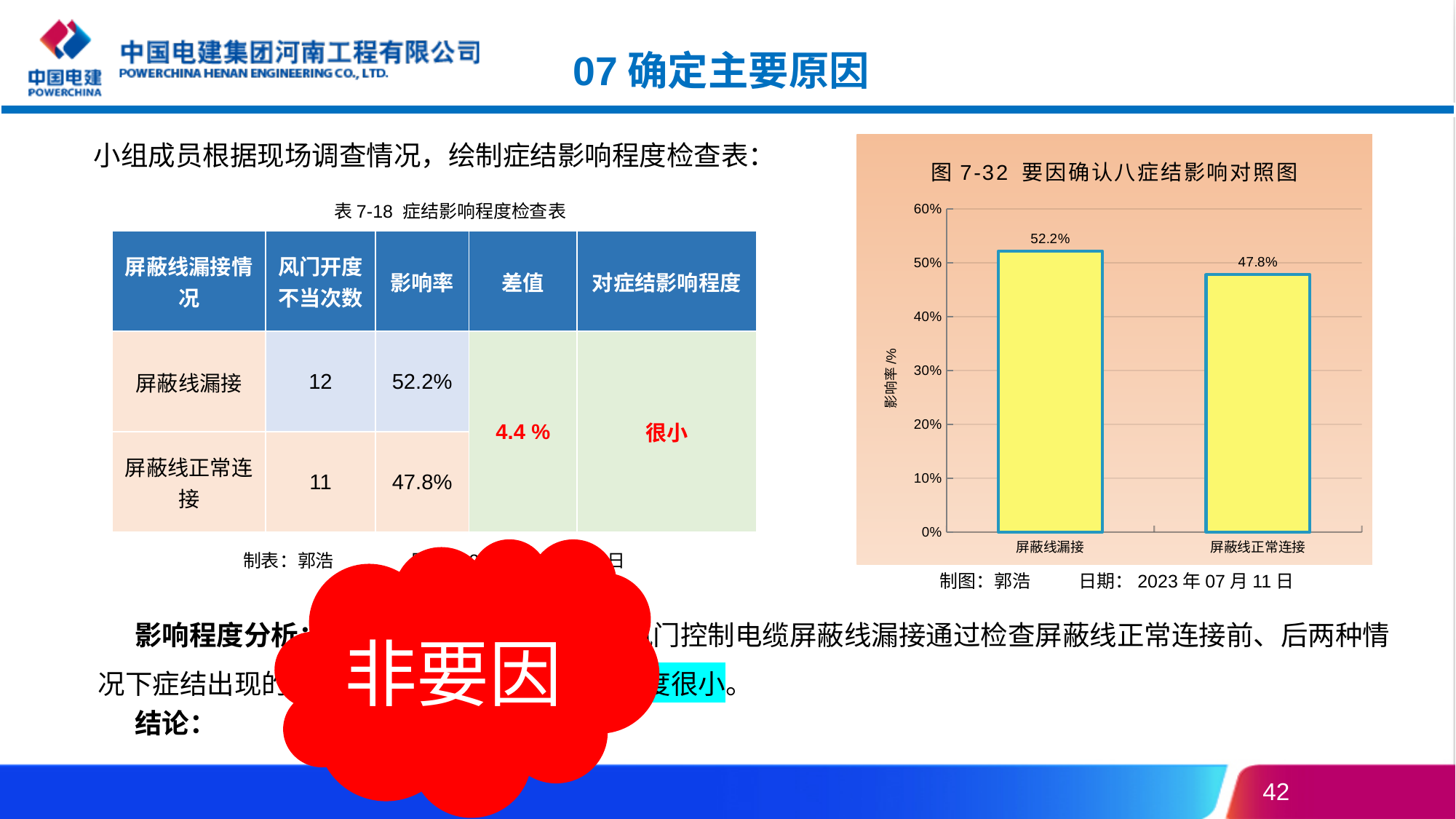

07确定主要原因
小组成员根据现场调查情况，绘制症结影响程度检查表：

### Chart: 图7-32 要因确认八症结影响对照图

| Category | 系列 1 |
|---|---|
| 屏蔽线漏接 | 0.522 |
| 屏蔽线正常连接 | 0.478 |
表7-18 症结影响程度检查表
| 屏蔽线漏接情况 | 风门开度不当次数 | 影响率 | 差值 | 对症结影响程度 |
| --- | --- | --- | --- | --- |
| 屏蔽线漏接 | 12 | 52.2% | 4.4 % | 很小 |
| 屏蔽线正常连接 | 11 | 47.8% |  |  |
非要因
制表：郭浩                   日期：2023年07月11日
制图：郭浩            日期：2023年07月11日
影响程度分析：经过小组成员调查发现，风门控制电缆屏蔽线漏接通过检查屏蔽线正常连接前、后两种情况下症结出现的概率差值不大，对症结影响程度很小。
结论：